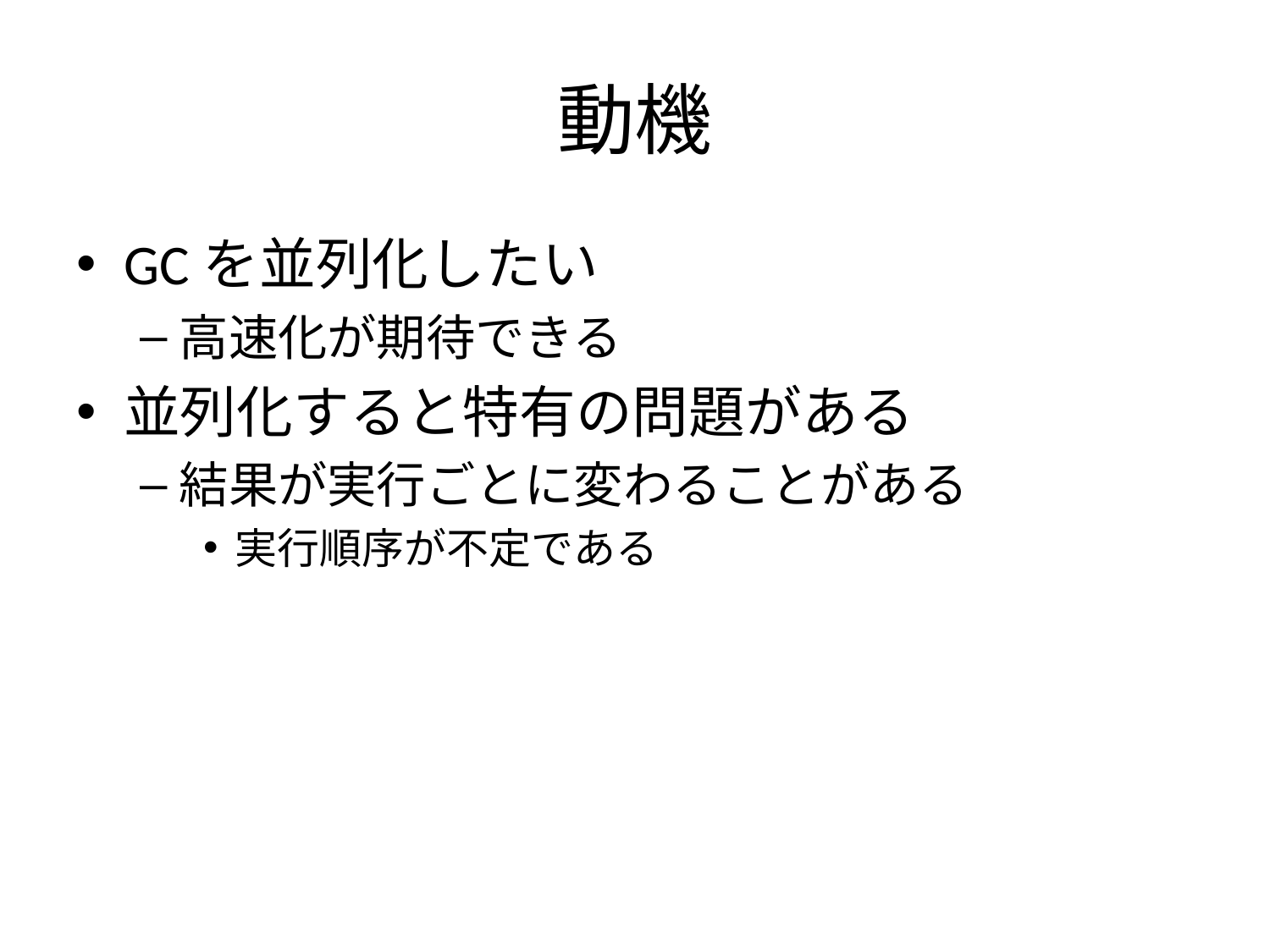

# 動機
GCを並列化したい
高速化が期待できる
並列化すると特有の問題がある
結果が実行ごとに変わることがある
実行順序が不定である